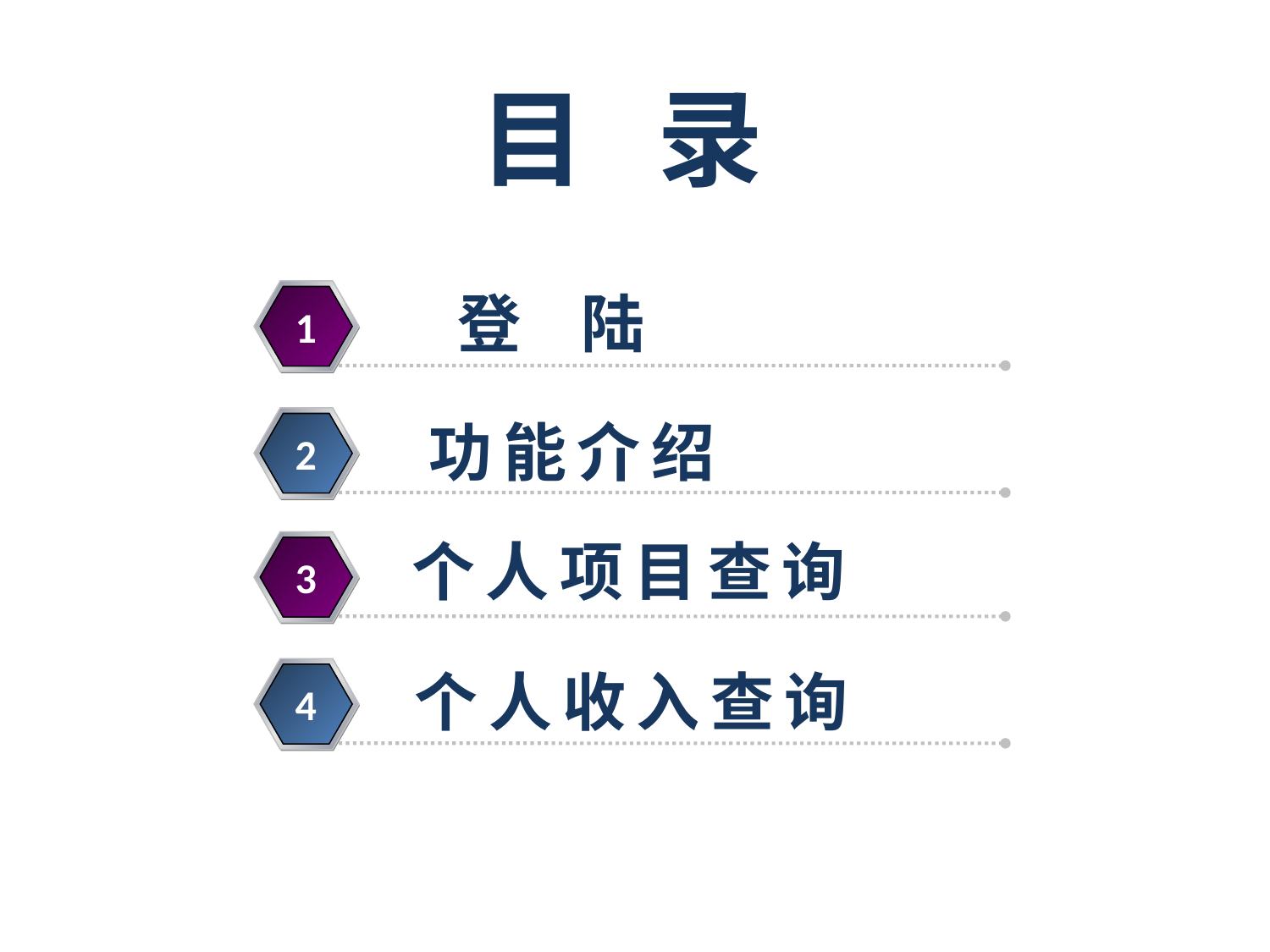

目   录
登  陆

1

功能介绍

2

个人项目查询

3

个人收入查询

4